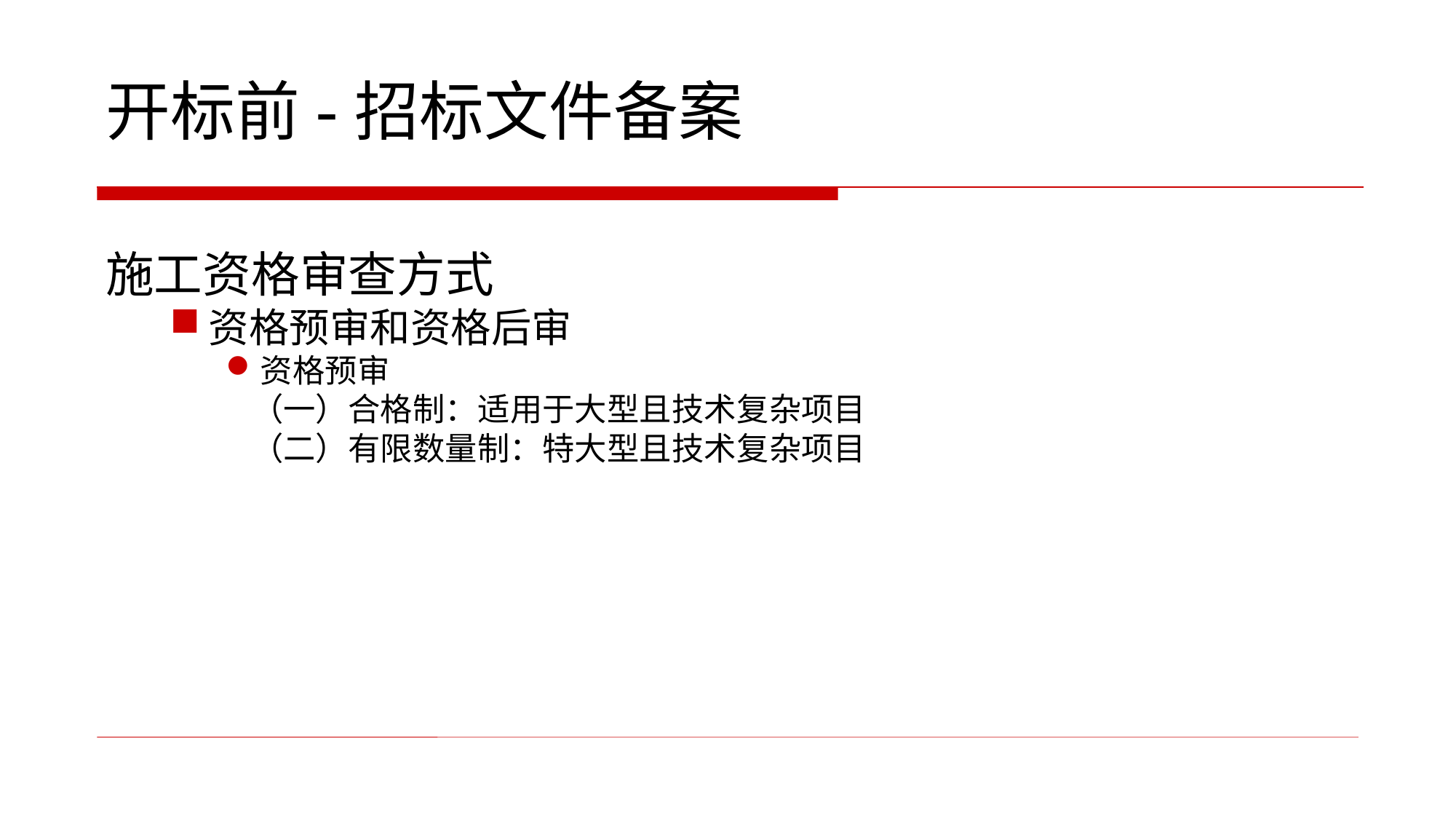

开标前-招标文件备案
施工资格审查方式
资格预审和资格后审
资格预审
    （一）合格制：适用于大型且技术复杂项目
    （二）有限数量制：特大型且技术复杂项目